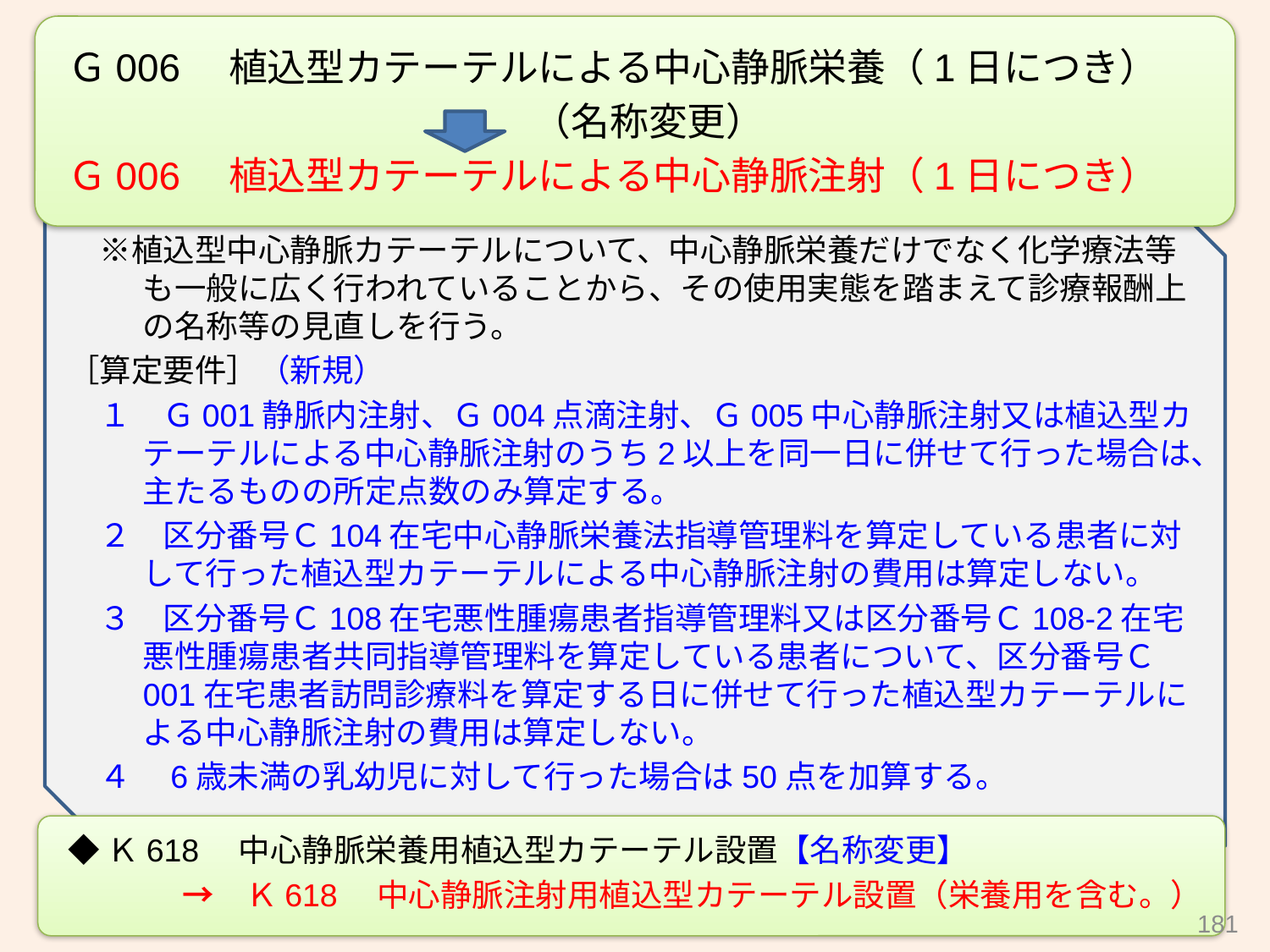

Ｇ006　植込型カテーテルによる中心静脈栄養（1日につき）
　　　　　　　　　　　　（名称変更）
Ｇ006　植込型カテーテルによる中心静脈注射（1日につき）

　※植込型中心静脈カテーテルについて、中心静脈栄養だけでなく化学療法等も一般に広く行われていることから、その使用実態を踏まえて診療報酬上の名称等の見直しを行う。
［算定要件］（新規）
　１　Ｇ001静脈内注射、Ｇ004点滴注射、Ｇ005中心静脈注射又は植込型カテーテルによる中心静脈注射のうち2以上を同一日に併せて行った場合は、主たるものの所定点数のみ算定する。
　２　区分番号Ｃ104在宅中心静脈栄養法指導管理料を算定している患者に対して行った植込型カテーテルによる中心静脈注射の費用は算定しない。
　３　区分番号Ｃ108在宅悪性腫瘍患者指導管理料又は区分番号Ｃ108-2在宅悪性腫瘍患者共同指導管理料を算定している患者について、区分番号Ｃ001在宅患者訪問診療料を算定する日に併せて行った植込型カテーテルによる中心静脈注射の費用は算定しない。
　４　6歳未満の乳幼児に対して行った場合は50点を加算する。

◆Ｋ618　中心静脈栄養用植込型カテーテル設置【名称変更】
　　　→　Ｋ618　中心静脈注射用植込型カテーテル設置（栄養用を含む。）

181